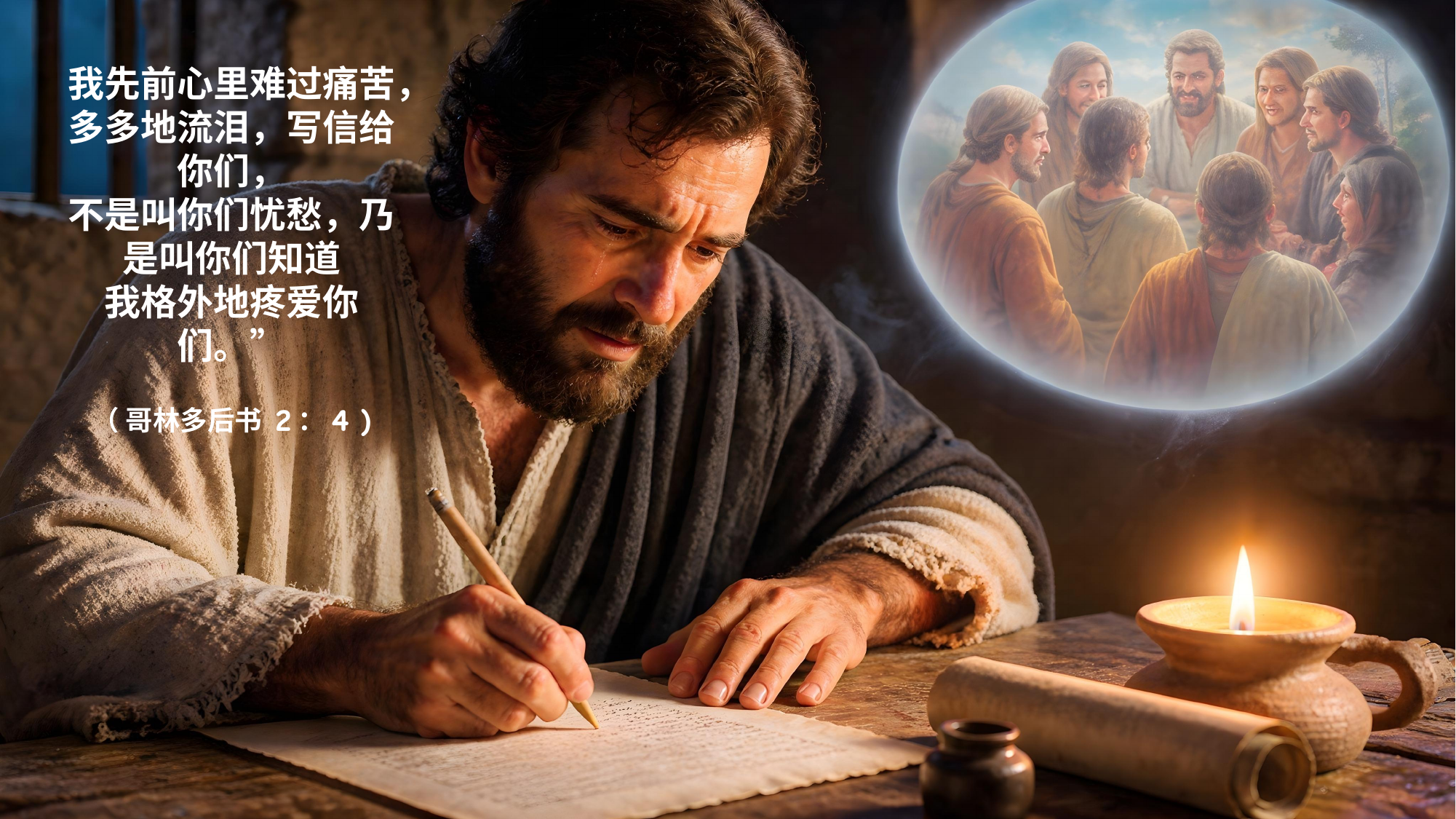

我先前心里难过痛苦，多多地流泪，写信给你们，
不是叫你们忧愁，乃是叫你们知道
我格外地疼爱你们。”

（ 哥林多后书 2：4 )